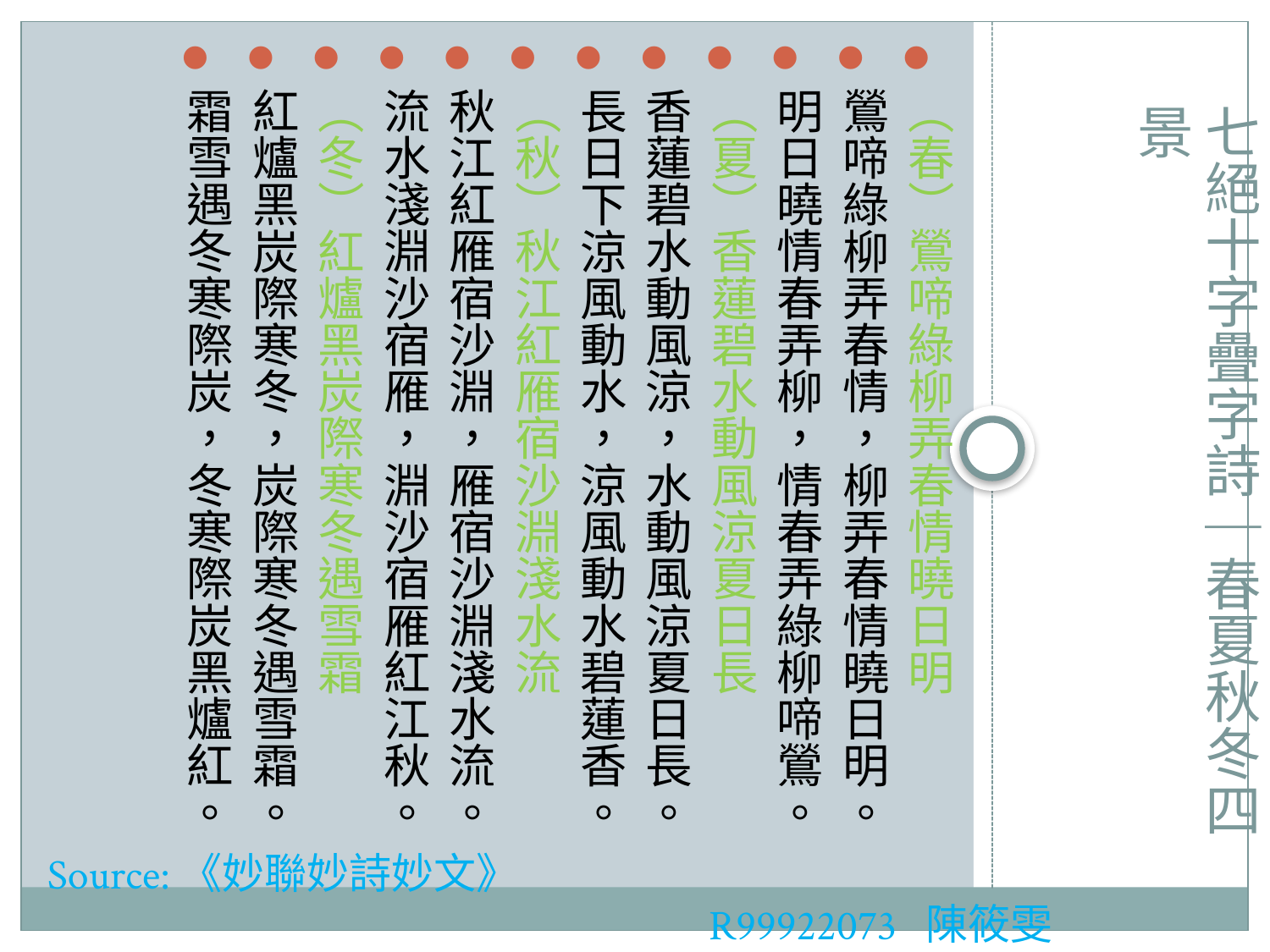

（春）鶯啼綠柳弄春情曉日明
鶯啼綠柳弄春情，柳弄春情曉日明。
明日曉情春弄柳，情春弄綠柳啼鶯。
（夏）香蓮碧水動風涼夏日長
香蓮碧水動風涼，水動風涼夏日長。
長日下涼風動水，涼風動水碧蓮香。
（秋）秋江紅雁宿沙淵淺水流
秋江紅雁宿沙淵，雁宿沙淵淺水流。
流水淺淵沙宿雁，淵沙宿雁紅江秋。
（冬）紅爐黑炭際寒冬遇雪霜
紅爐黑炭際寒冬，炭際寒冬遇雪霜。
霜雪遇冬寒際炭，冬寒際炭黑爐紅。

# 七絕十字疊字詩｜春夏秋冬四景
Source:《妙聯妙詩妙文》
R99922073  陳筱雯